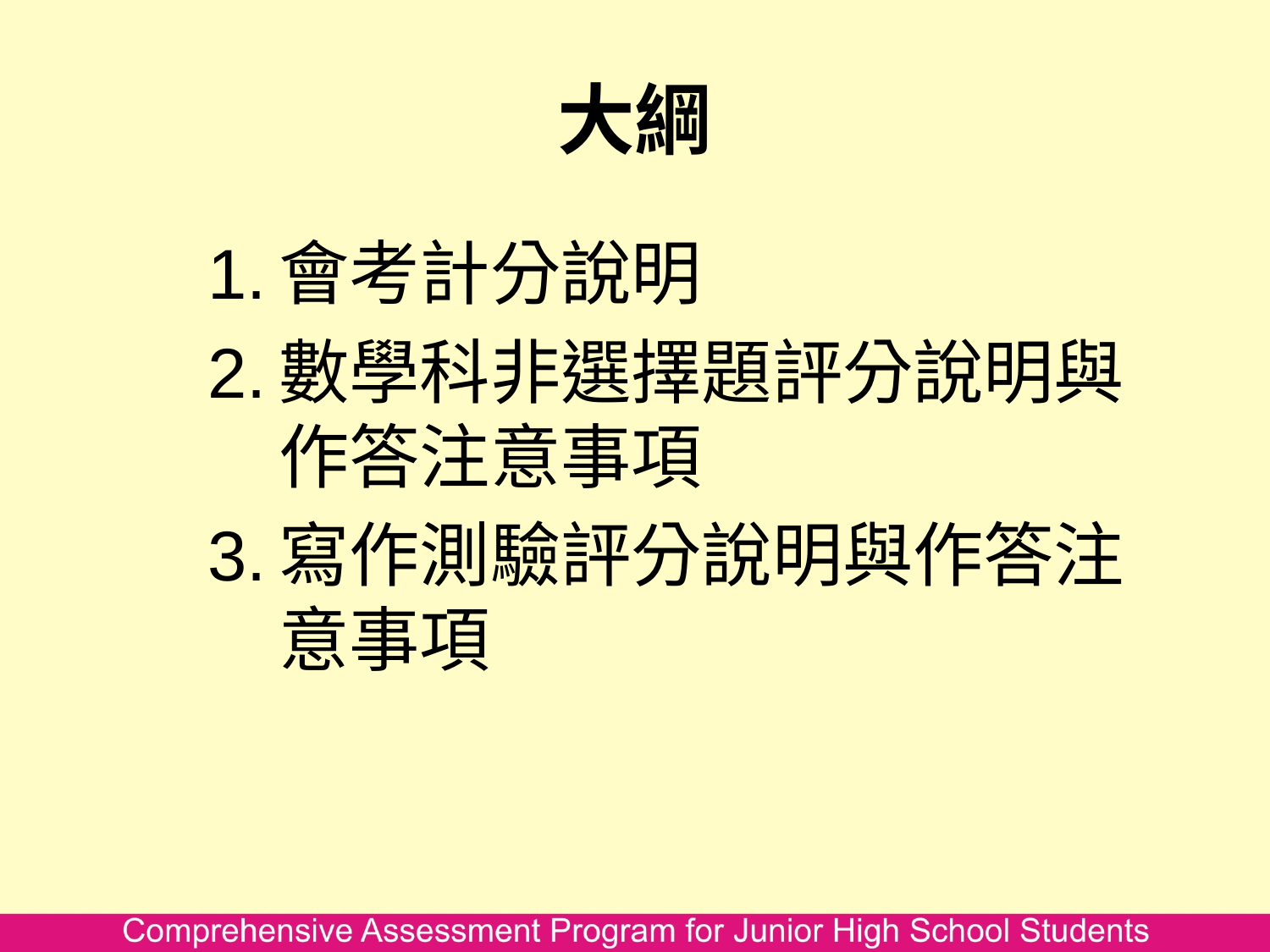

# 大綱
會考計分說明
數學科非選擇題評分說明與作答注意事項
寫作測驗評分說明與作答注意事項